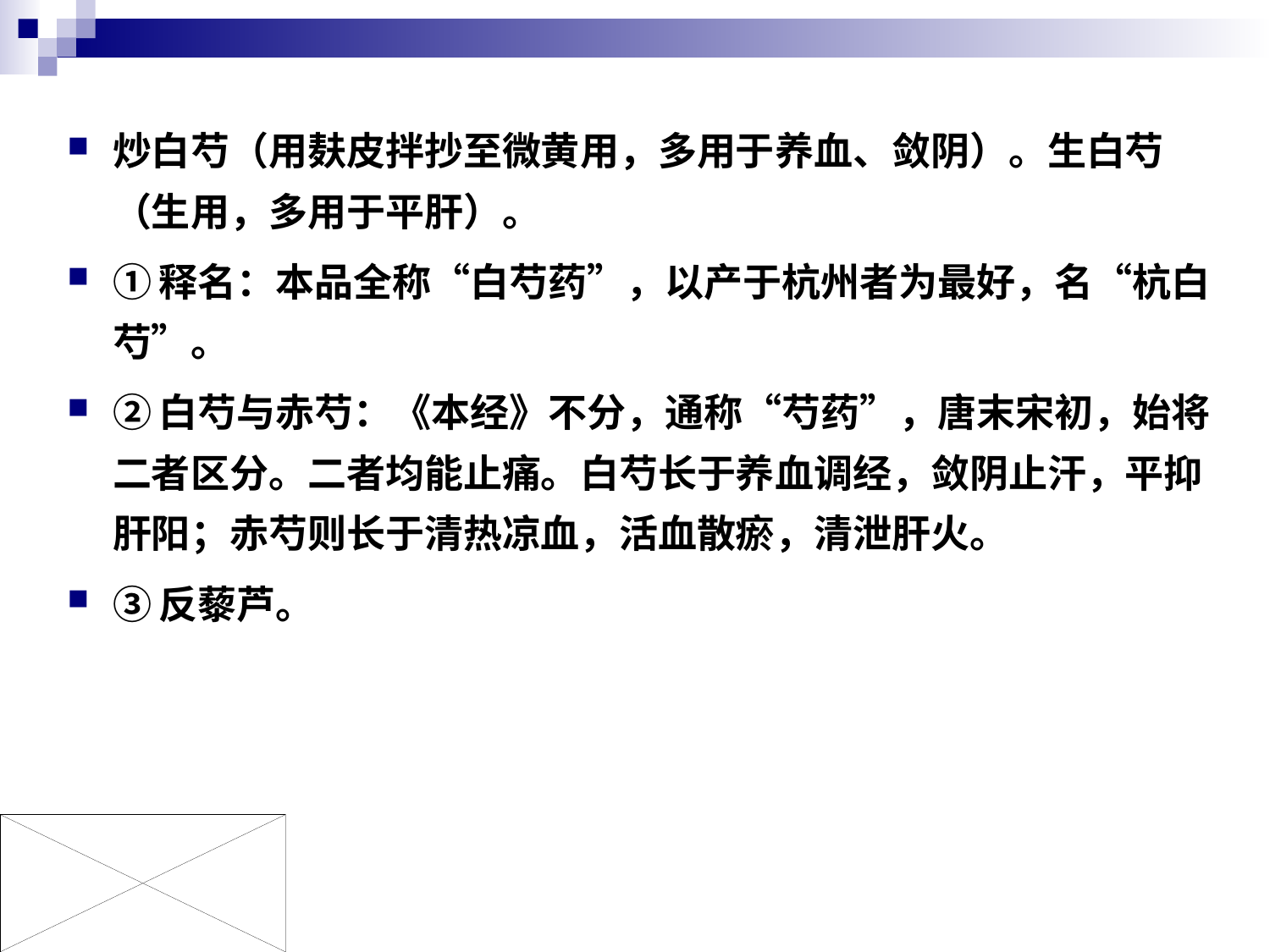

# 炒白芍（用麸皮拌抄至微黄用，多用于养血、敛阴）。生白芍（生用，多用于平肝）。
①释名：本品全称“白芍药”，以产于杭州者为最好，名“杭白芍”。
②白芍与赤芍：《本经》不分，通称“芍药”，唐末宋初，始将二者区分。二者均能止痛。白芍长于养血调经，敛阴止汗，平抑肝阳；赤芍则长于清热凉血，活血散瘀，清泄肝火。
③反藜芦。